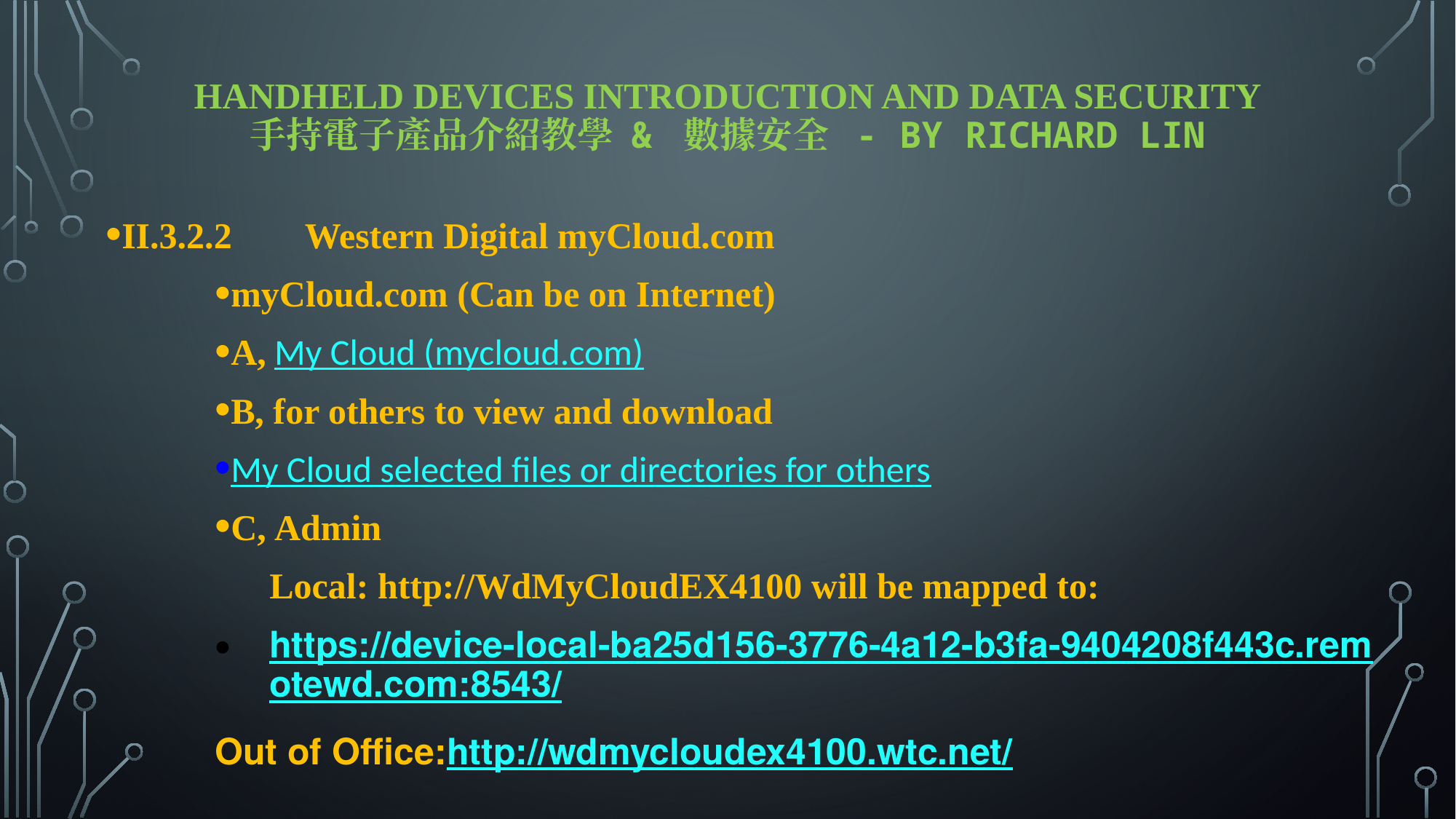

# Handheld Devices Introduction and Data Security 手持電子產品介紹教學 & 數據安全  - By Richard Lin
II.3.2.2        Western Digital myCloud.com
myCloud.com (Can be on Internet)
A, My Cloud (mycloud.com)
B, for others to view and download
My Cloud selected files or directories for others
C, Admin
	Local: http://WdMyCloudEX4100 will be mapped to:
https://device-local-ba25d156-3776-4a12-b3fa-9404208f443c.remotewd.com:8543/
Out of Office:http://wdmycloudex4100.wtc.net/